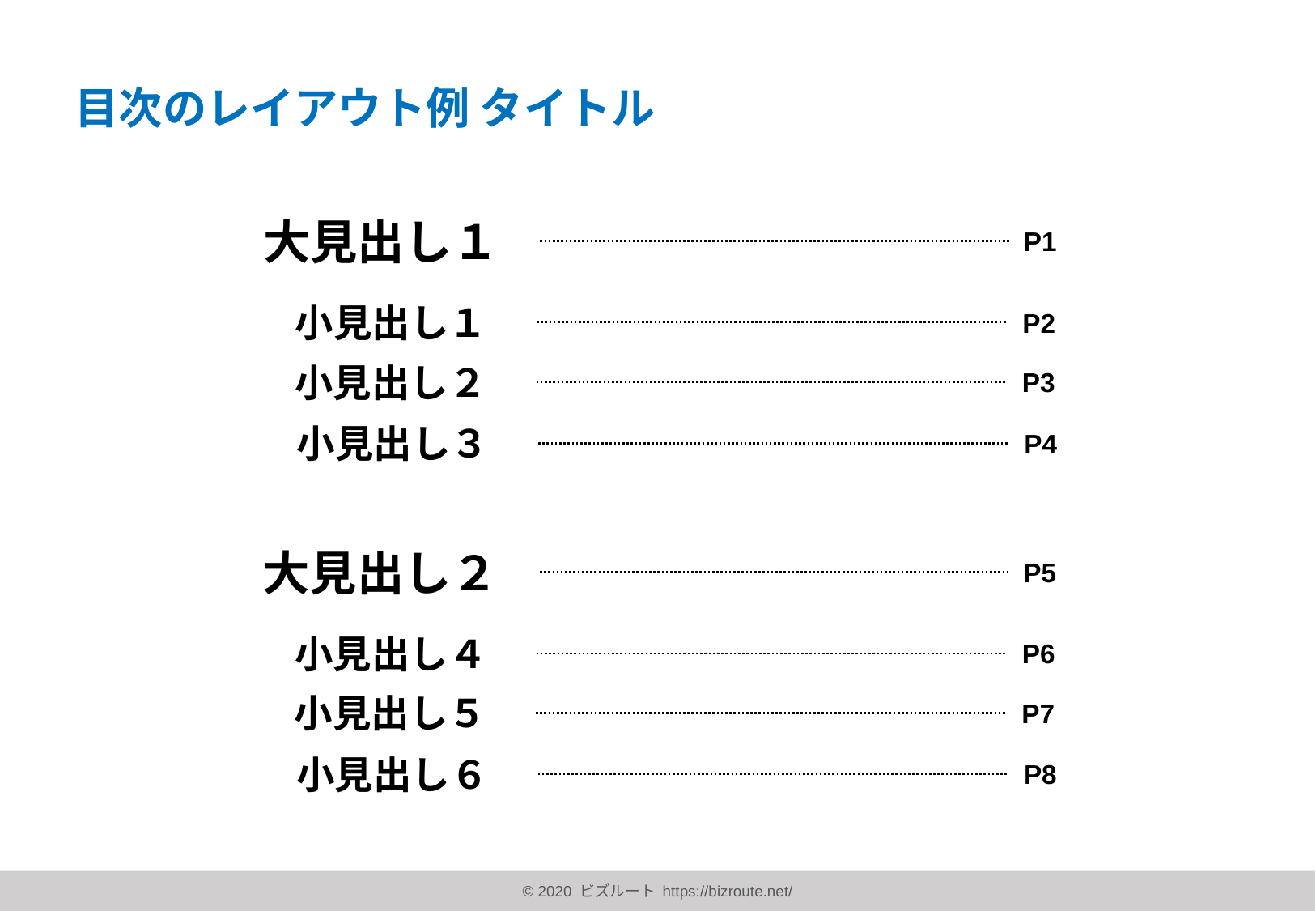

目次のレイアウト例 タイトル
大見出し１
P1
小見出し１
P2
小見出し２
P3
小見出し３
P4
大見出し２
P5
小見出し４
P6
小見出し５
P7
小見出し６
P8

© 2020 ビズルート https://bizroute.net/